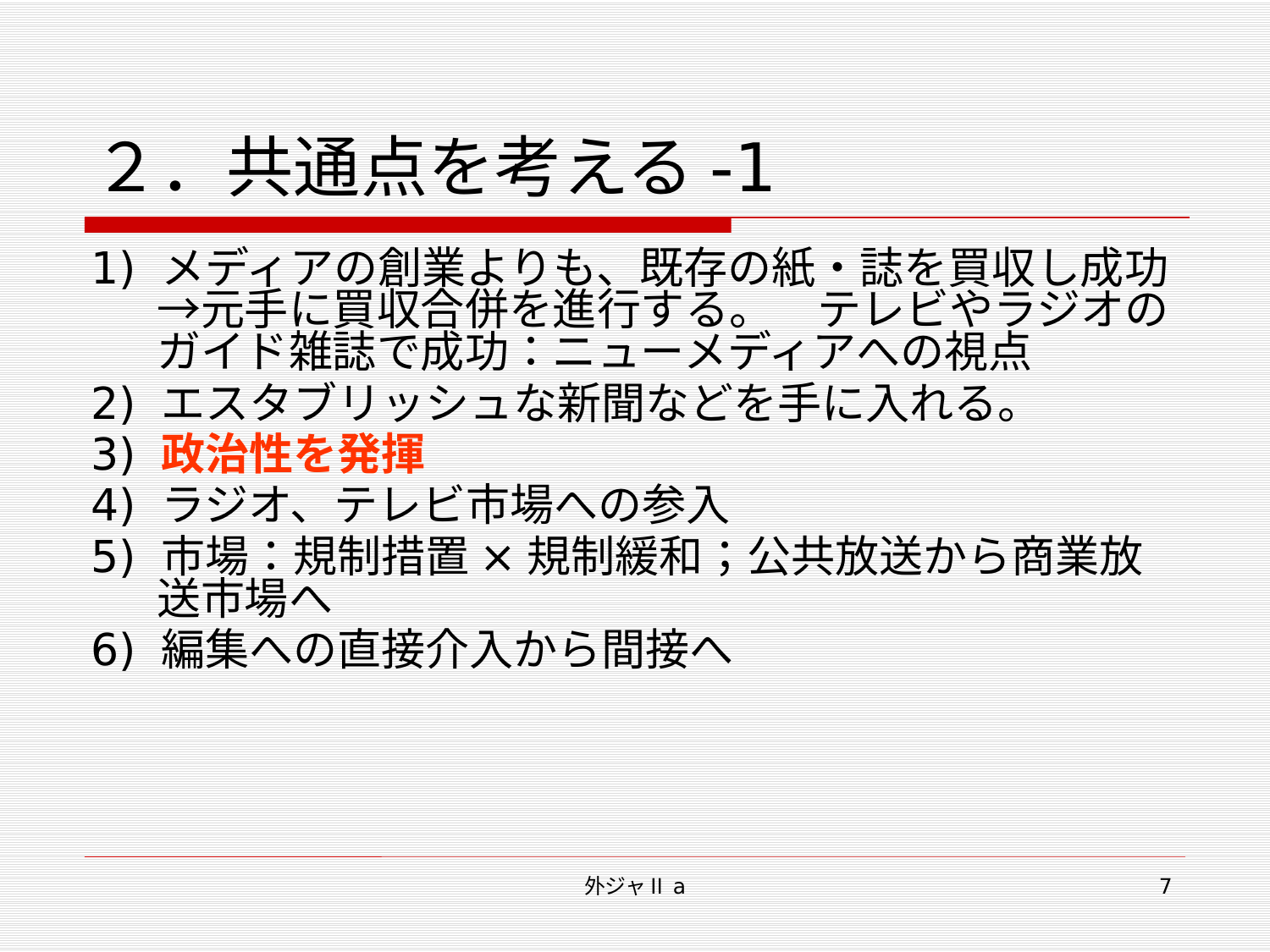

# ２．共通点を考える-1
1) メディアの創業よりも、既存の紙・誌を買収し成功→元手に買収合併を進行する。　テレビやラジオのガイド雑誌で成功：ニューメディアへの視点
2) エスタブリッシュな新聞などを手に入れる。
3) 政治性を発揮
4) ラジオ、テレビ市場への参入
5) 市場：規制措置×規制緩和；公共放送から商業放送市場へ
6) 編集への直接介入から間接へ
外ジャⅡa
7